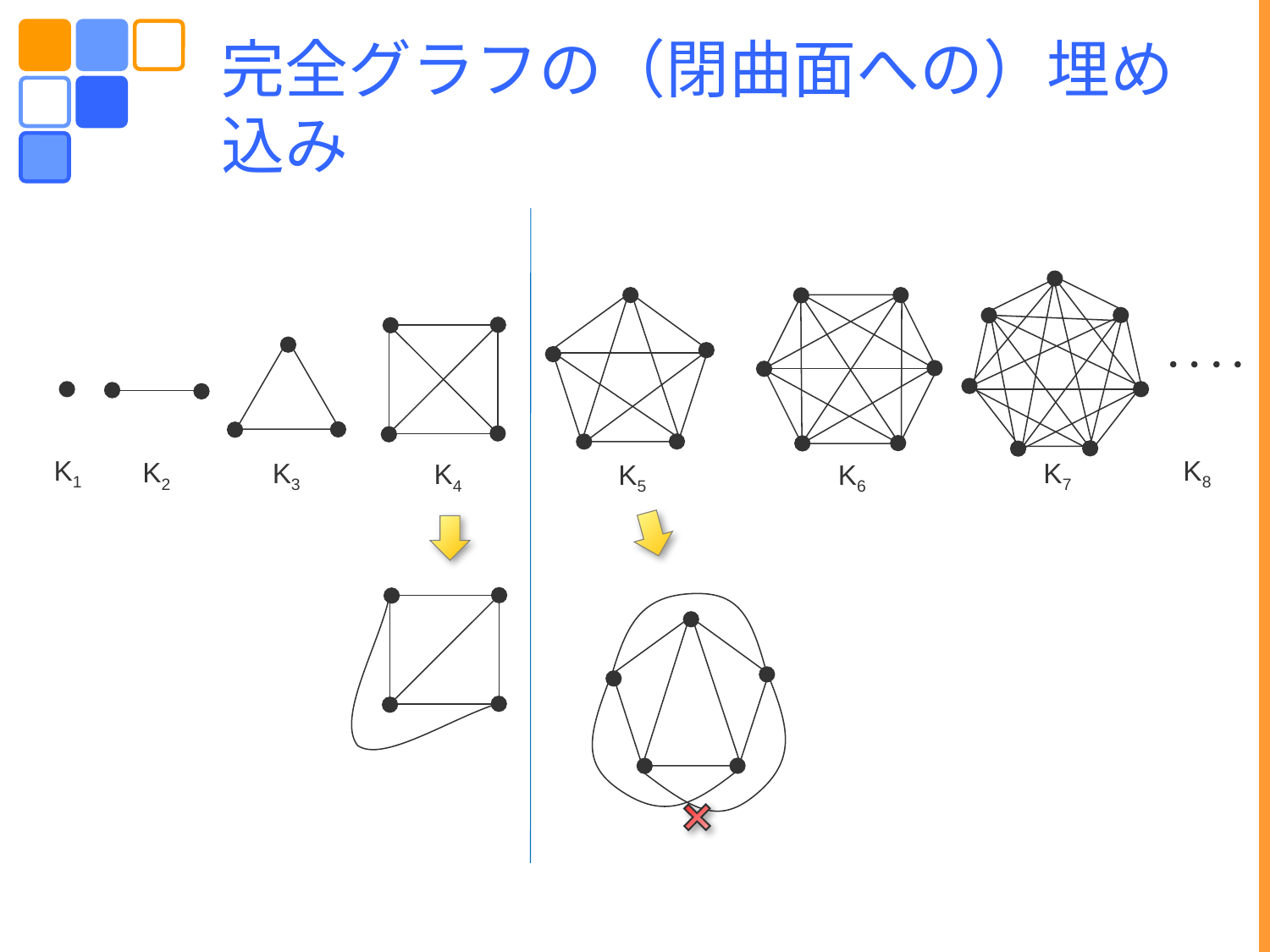

完全グラフの（閉曲面への）埋め込み

K1
K8
K2
K3
K7
K4
K5
K6